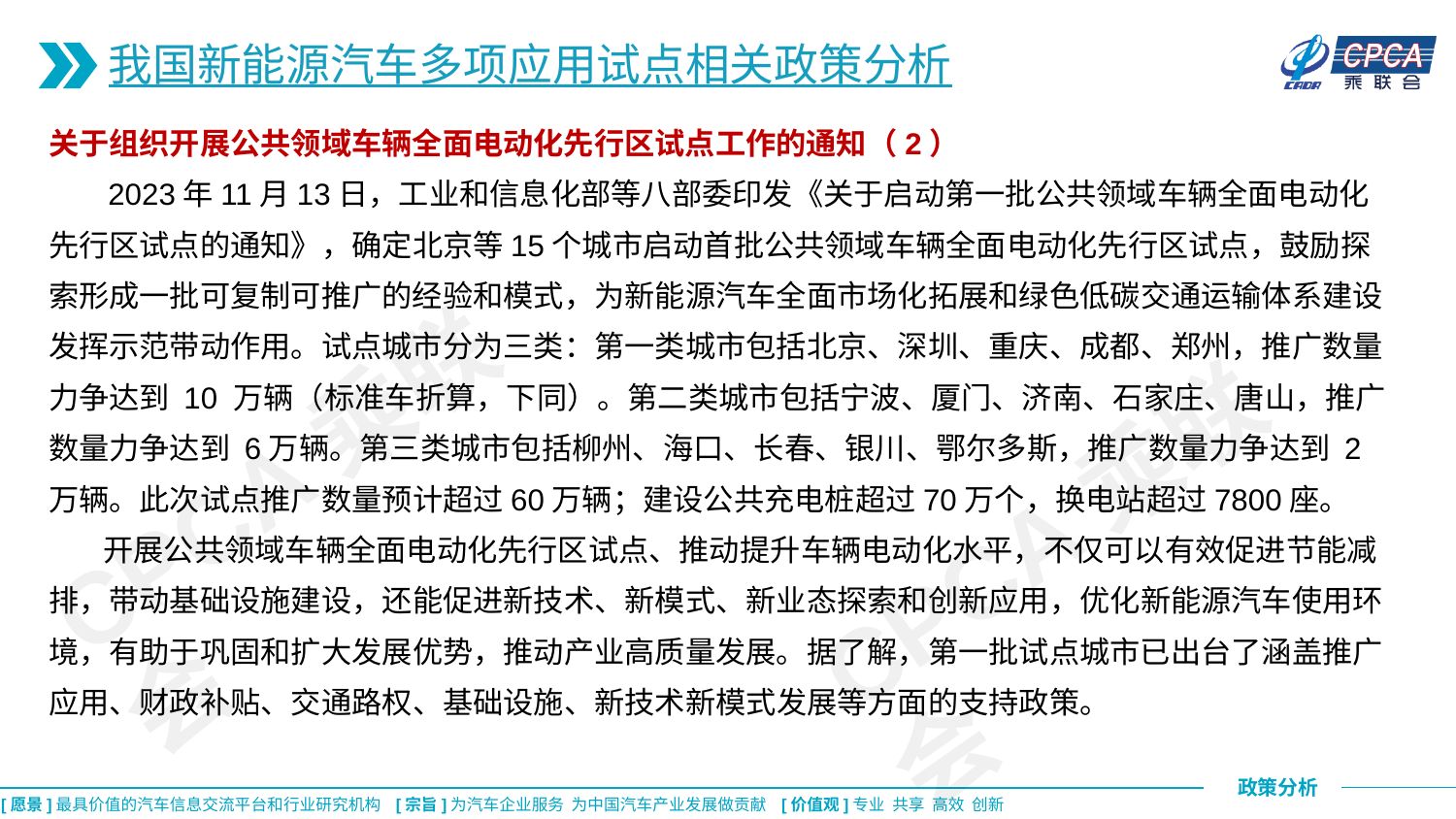

我国新能源汽车多项应用试点相关政策分析
关于组织开展公共领域车辆全面电动化先行区试点工作的通知（2）
       2023年11月13日，工业和信息化部等八部委印发《关于启动第一批公共领域车辆全面电动化先行区试点的通知》，确定北京等15个城市启动首批公共领域车辆全面电动化先行区试点，鼓励探索形成一批可复制可推广的经验和模式，为新能源汽车全面市场化拓展和绿色低碳交通运输体系建设发挥示范带动作用。试点城市分为三类：第一类城市包括北京、深圳、重庆、成都、郑州，推广数量力争达到 10 万辆（标准车折算，下同）。第二类城市包括宁波、厦门、济南、石家庄、唐山，推广数量力争达到 6万辆。第三类城市包括柳州、海口、长春、银川、鄂尔多斯，推广数量力争达到 2万辆。此次试点推广数量预计超过60万辆；建设公共充电桩超过70万个，换电站超过7800座。
       开展公共领域车辆全面电动化先行区试点、推动提升车辆电动化水平，不仅可以有效促进节能减排，带动基础设施建设，还能促进新技术、新模式、新业态探索和创新应用，优化新能源汽车使用环境，有助于巩固和扩大发展优势，推动产业高质量发展。据了解，第一批试点城市已出台了涵盖推广应用、财政补贴、交通路权、基础设施、新技术新模式发展等方面的支持政策。
CPCA乘联会
CPCA乘联会